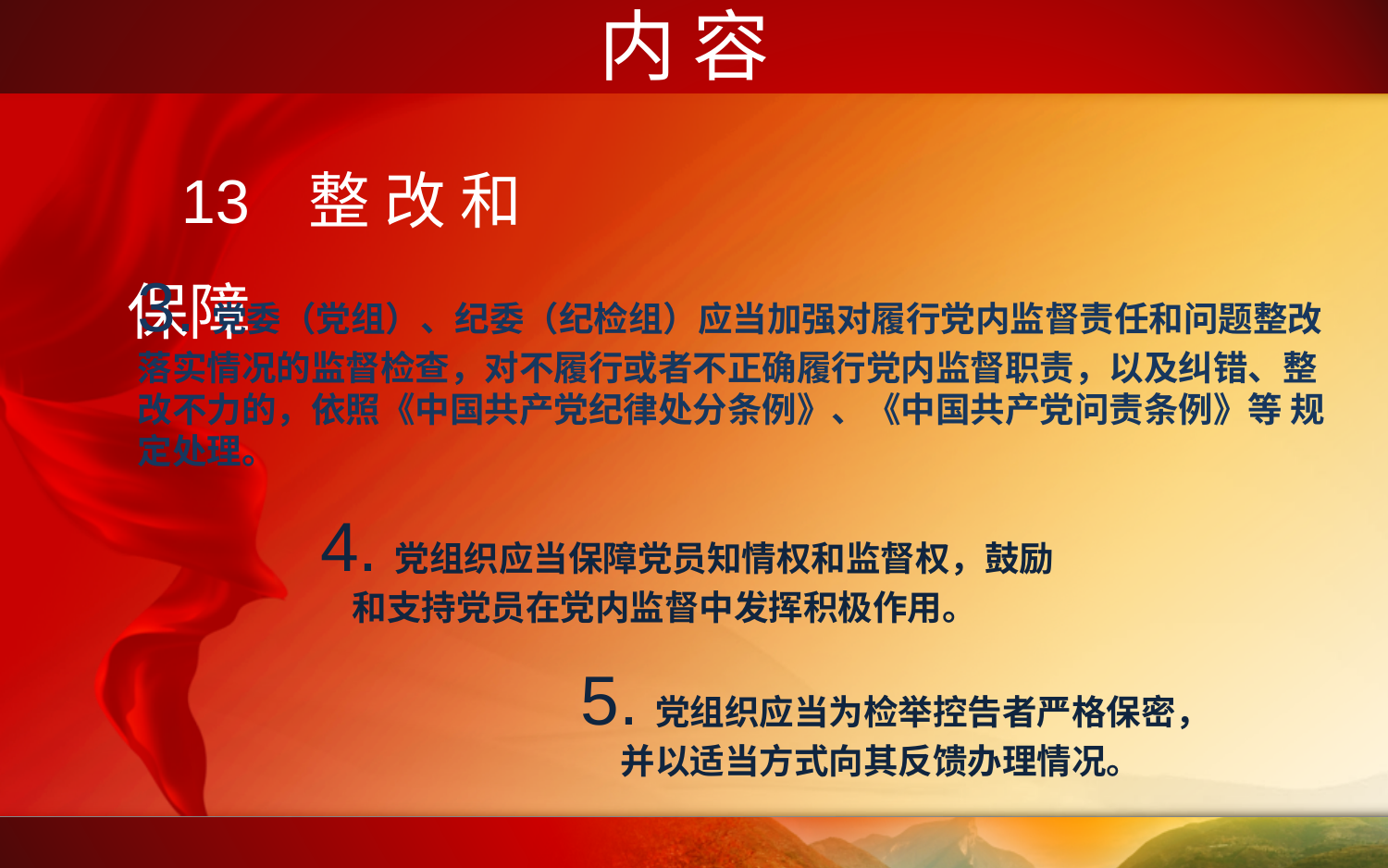

内 容
13 整改和保障
3.党委（党组）、纪委（纪检组）应当加强对履行党内监督责任和问题整改落实情况的监督检查，对不履行或者不正确履行党内监督职责，以及纠错、整
改不力的，依照《中国共产党纪律处分条例》、《中国共产党问责条例》等 规定处理。
4.党组织应当保障党员知情权和监督权，鼓励
   和支持党员在党内监督中发挥积极作用。
5.党组织应当为检举控告者严格保密，
    并以适当方式向其反馈办理情况。